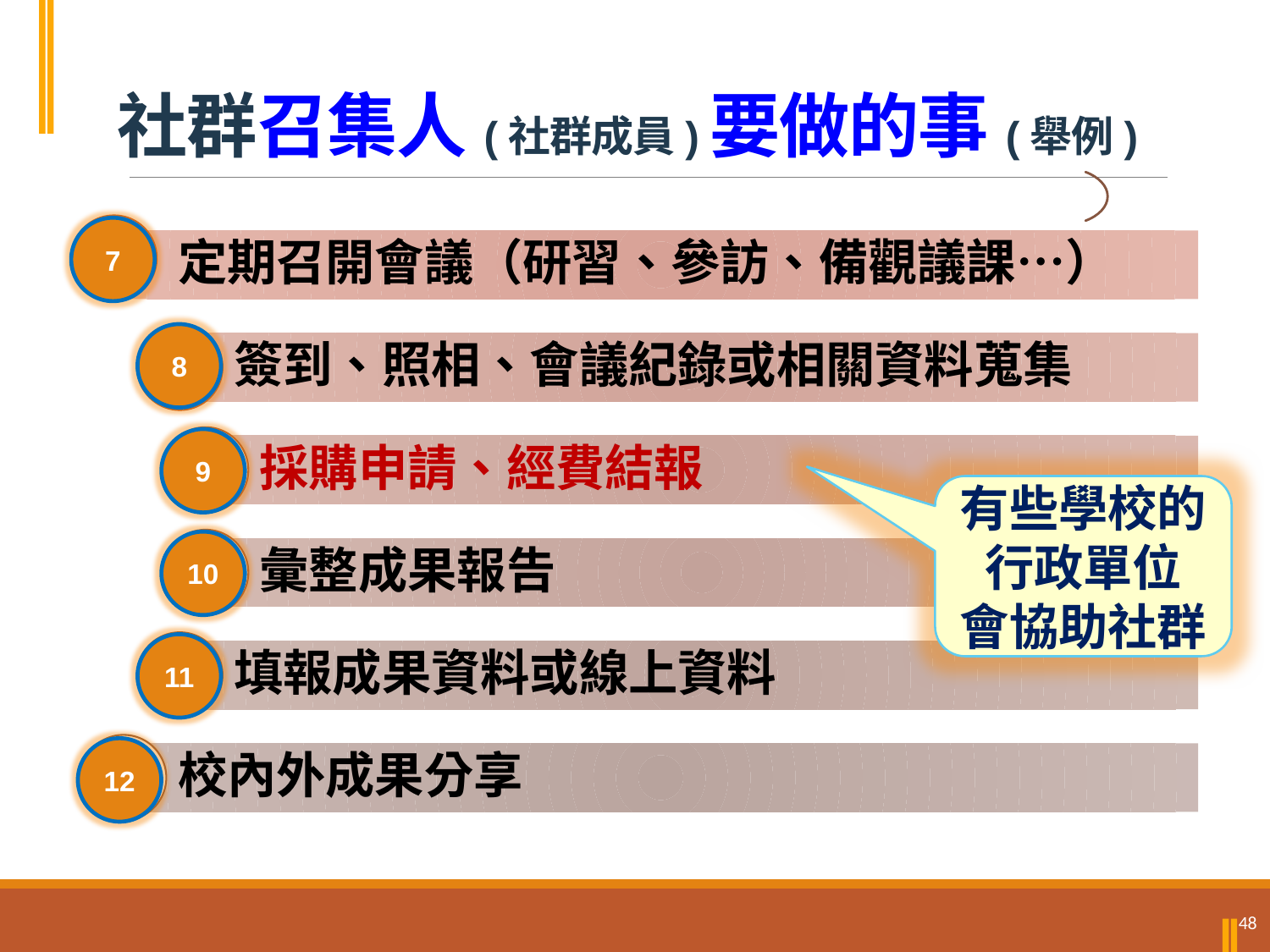

社群召集人(社群成員)要做的事(舉例)
定期召開會議（研習、參訪、備觀議課…）
簽到、照相、會議紀錄或相關資料蒐集
採購申請、經費結報
彙整成果報告
填報成果資料或線上資料
校內外成果分享
7
8
9
10
11
12
有些學校的
行政單位
會協助社群
48